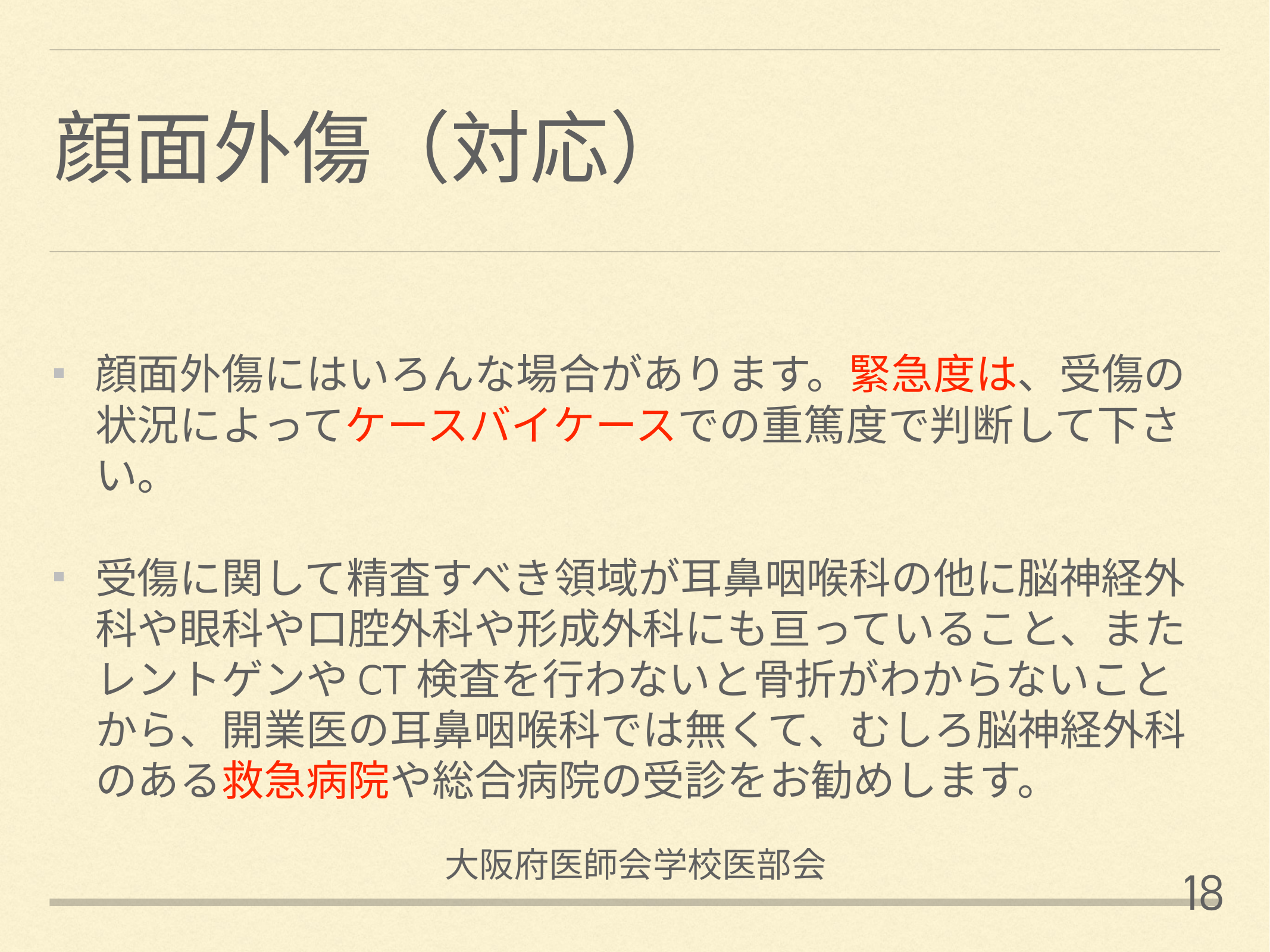

# 顔面外傷（対応）
顔面外傷にはいろんな場合があります。緊急度は、受傷の状況によってケースバイケースでの重篤度で判断して下さい。
受傷に関して精査すべき領域が耳鼻咽喉科の他に脳神経外科や眼科や口腔外科や形成外科にも亘っていること、またレントゲンやCT検査を行わないと骨折がわからないことから、開業医の耳鼻咽喉科では無くて、むしろ脳神経外科のある救急病院や総合病院の受診をお勧めします。
大阪府医師会学校医部会
18